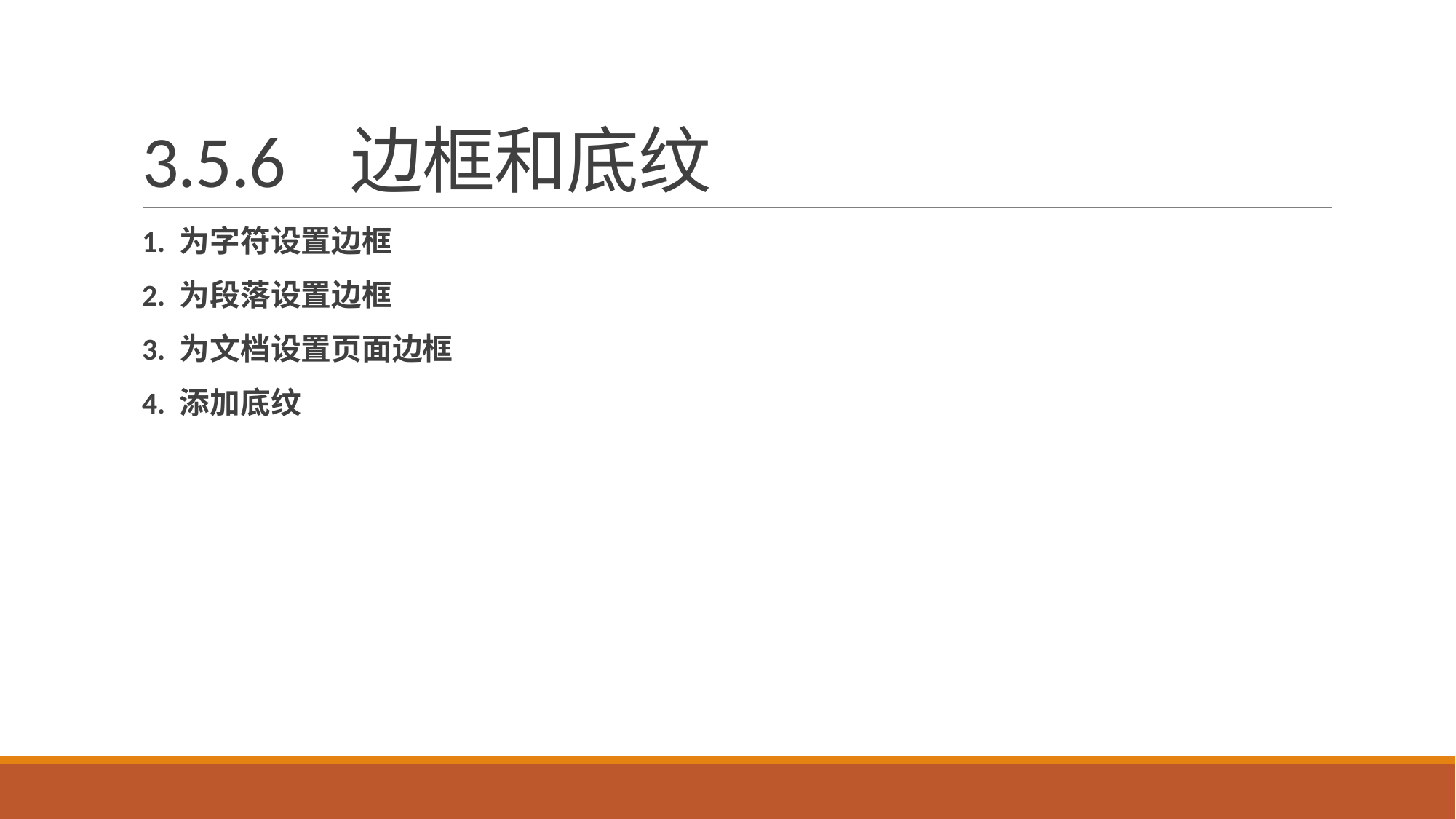

# 3.5.6   边框和底纹
1. 为字符设置边框
2. 为段落设置边框
3. 为文档设置页面边框
4. 添加底纹